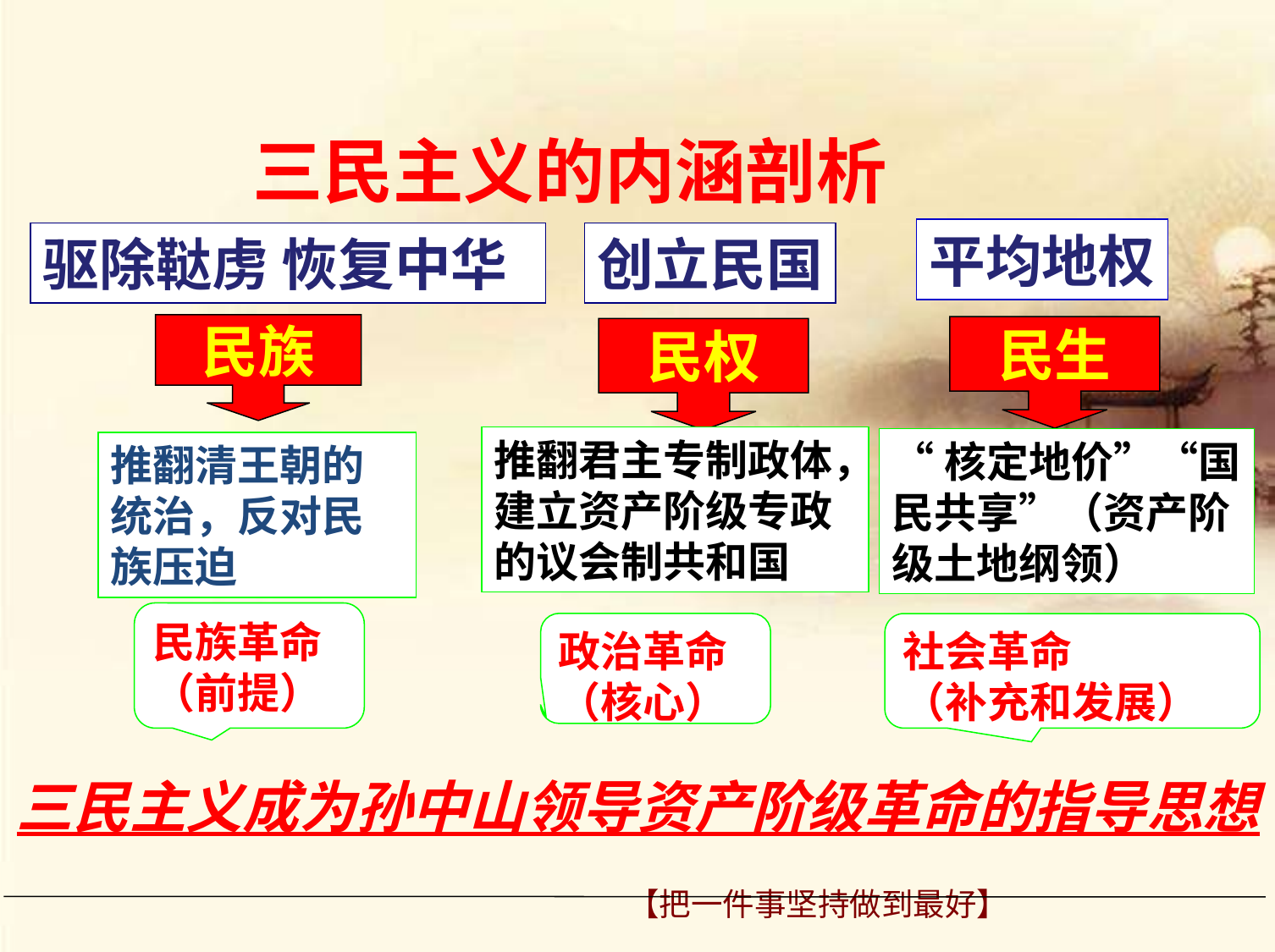

三民主义的内涵剖析
平均地权
驱除鞑虏 恢复中华
创立民国
民族
民生
民权
推翻君主专制政体，建立资产阶级专政的议会制共和国
“核定地价”“国民共享”（资产阶级土地纲领）
推翻清王朝的统治，反对民族压迫
民族革命（前提）

政治革命
（核心）
社会革命
（补充和发展）
三民主义成为孙中山领导资产阶级革命的指导思想
                                                    【把一件事坚持做到最好】